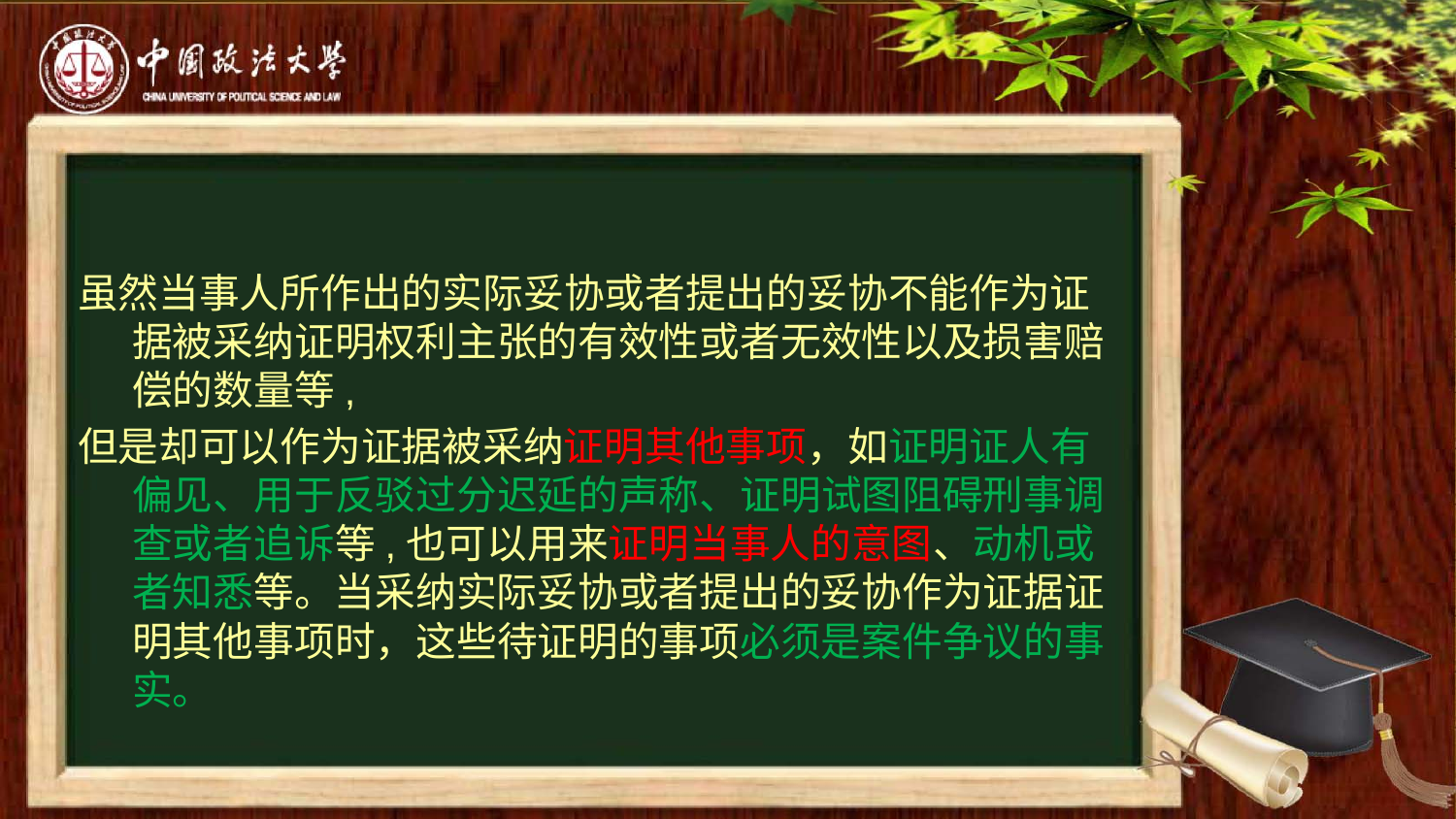

#
虽然当事人所作出的实际妥协或者提出的妥协不能作为证据被采纳证明权利主张的有效性或者无效性以及损害赔偿的数量等,
但是却可以作为证据被采纳证明其他事项，如证明证人有偏见、用于反驳过分迟延的声称、证明试图阻碍刑事调查或者追诉等,也可以用来证明当事人的意图、动机或者知悉等。当采纳实际妥协或者提出的妥协作为证据证明其他事项时，这些待证明的事项必须是案件争议的事实。